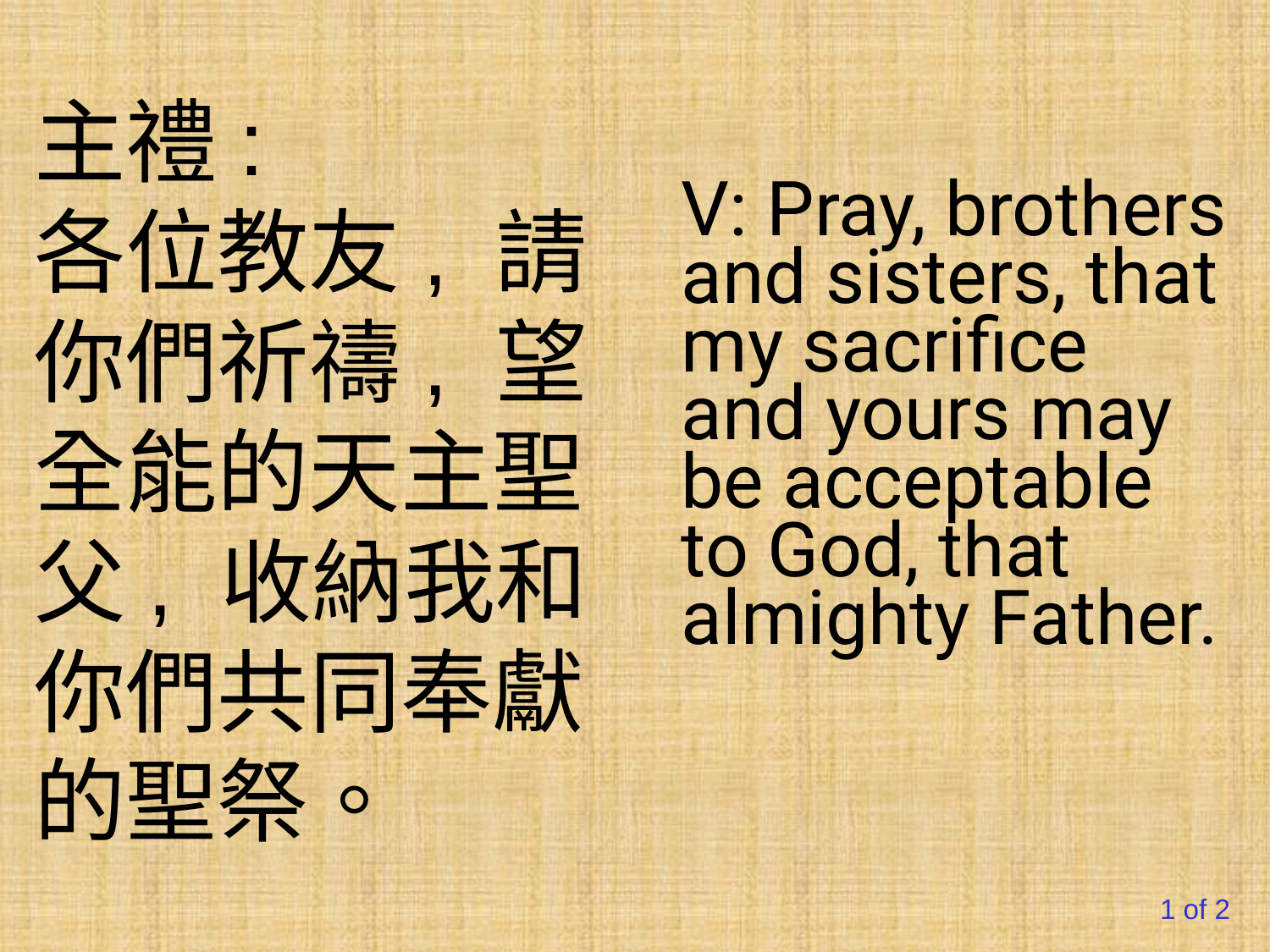

主禮:
各位教友, 請你們祈禱, 望全能的天主聖父, 收納我和你們共同奉獻的聖祭。
V: Pray, brothers and sisters, that my sacrifice and yours may be acceptable to God, that almighty Father.
1 of 2